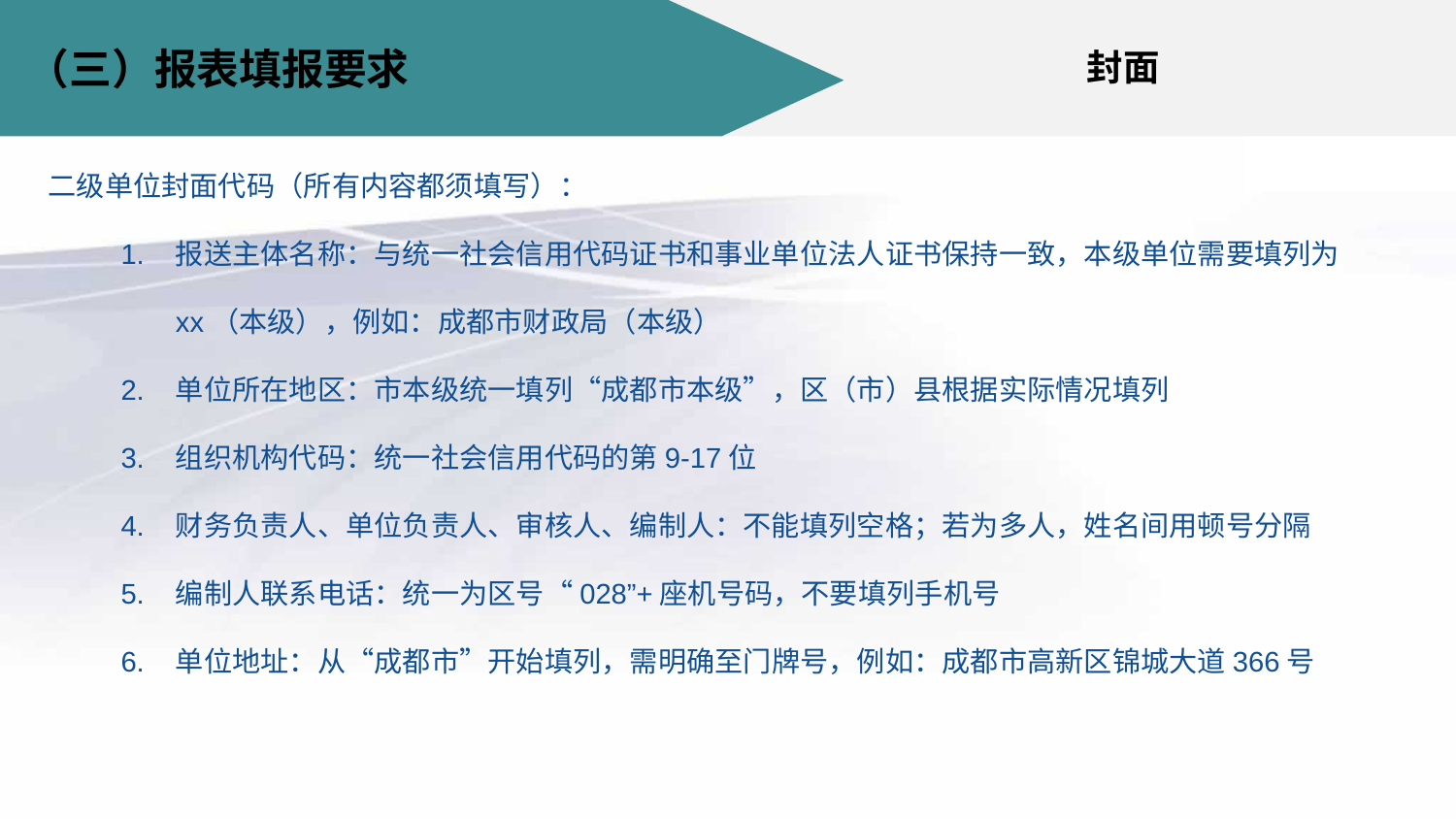

（三）报表填报要求
封面
二级单位封面代码（所有内容都须填写）：
报送主体名称：与统一社会信用代码证书和事业单位法人证书保持一致，本级单位需要填列为xx（本级），例如：成都市财政局（本级）
单位所在地区：市本级统一填列“成都市本级”，区（市）县根据实际情况填列
组织机构代码：统一社会信用代码的第9-17位
财务负责人、单位负责人、审核人、编制人：不能填列空格；若为多人，姓名间用顿号分隔
编制人联系电话：统一为区号“028”+座机号码，不要填列手机号
单位地址：从“成都市”开始填列，需明确至门牌号，例如：成都市高新区锦城大道366号
31